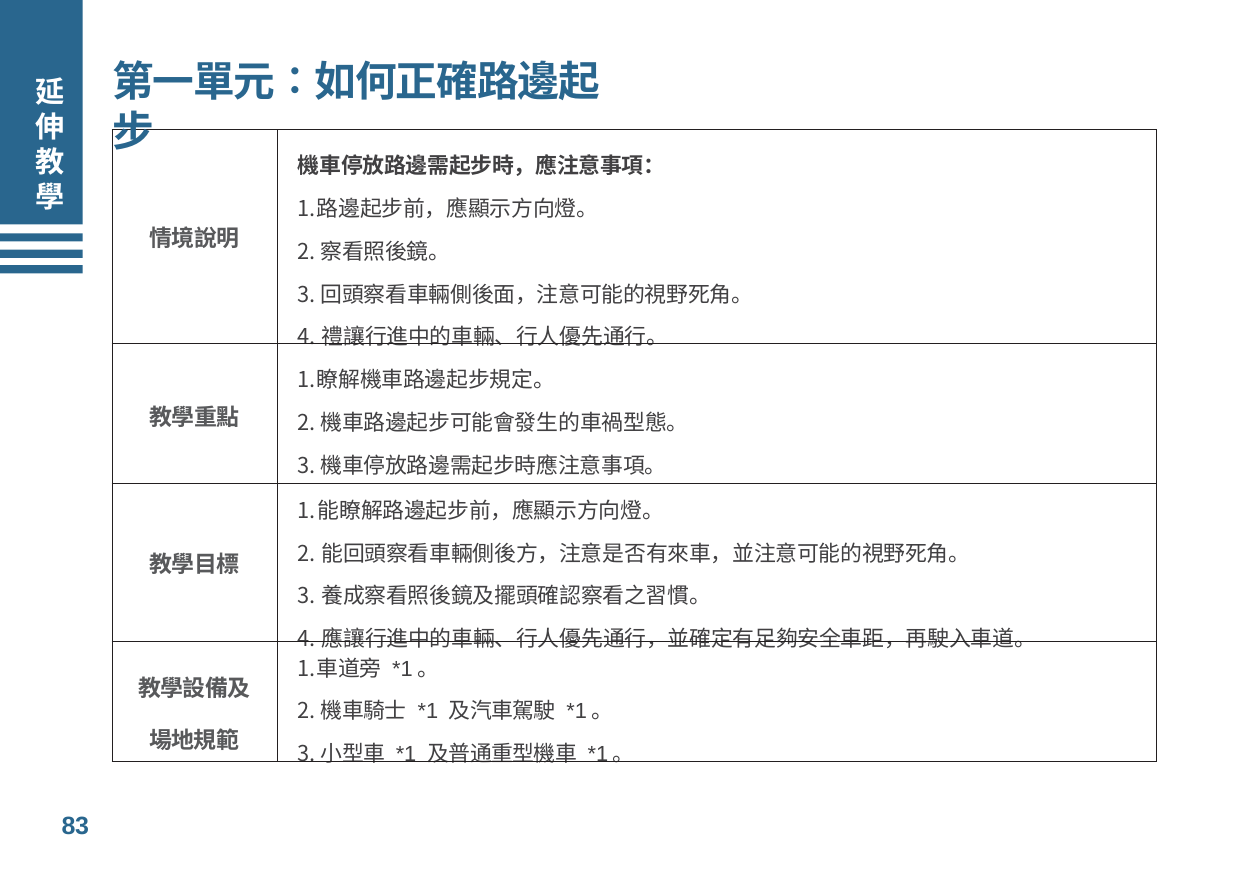

# 第一單元∶如何正確路邊起步
延伸教學
| 情境說明 | 機車停放路邊需起步時，應注意事項： 路邊起步前，應顯示方向燈。 察看照後鏡。 回頭察看車輛側後面，注意可能的視野死角。 禮讓行進中的車輛、行人優先通行。 |
| --- | --- |
| 教學重點 | 瞭解機車路邊起步規定。 機車路邊起步可能會發生的車禍型態。 機車停放路邊需起步時應注意事項。 |
| 教學目標 | 能瞭解路邊起步前，應顯示方向燈。 能回頭察看車輛側後方，注意是否有來車，並注意可能的視野死角。 養成察看照後鏡及擺頭確認察看之習慣。 應讓行進中的車輛、行人優先通行，並確定有足夠安全車距，再駛入車道。 |
| 教學設備及場地規範 | 車道旁 \*1。 機車騎士 \*1 及汽車駕駛 \*1。 小型車 \*1 及普通重型機車 \*1。 |

83